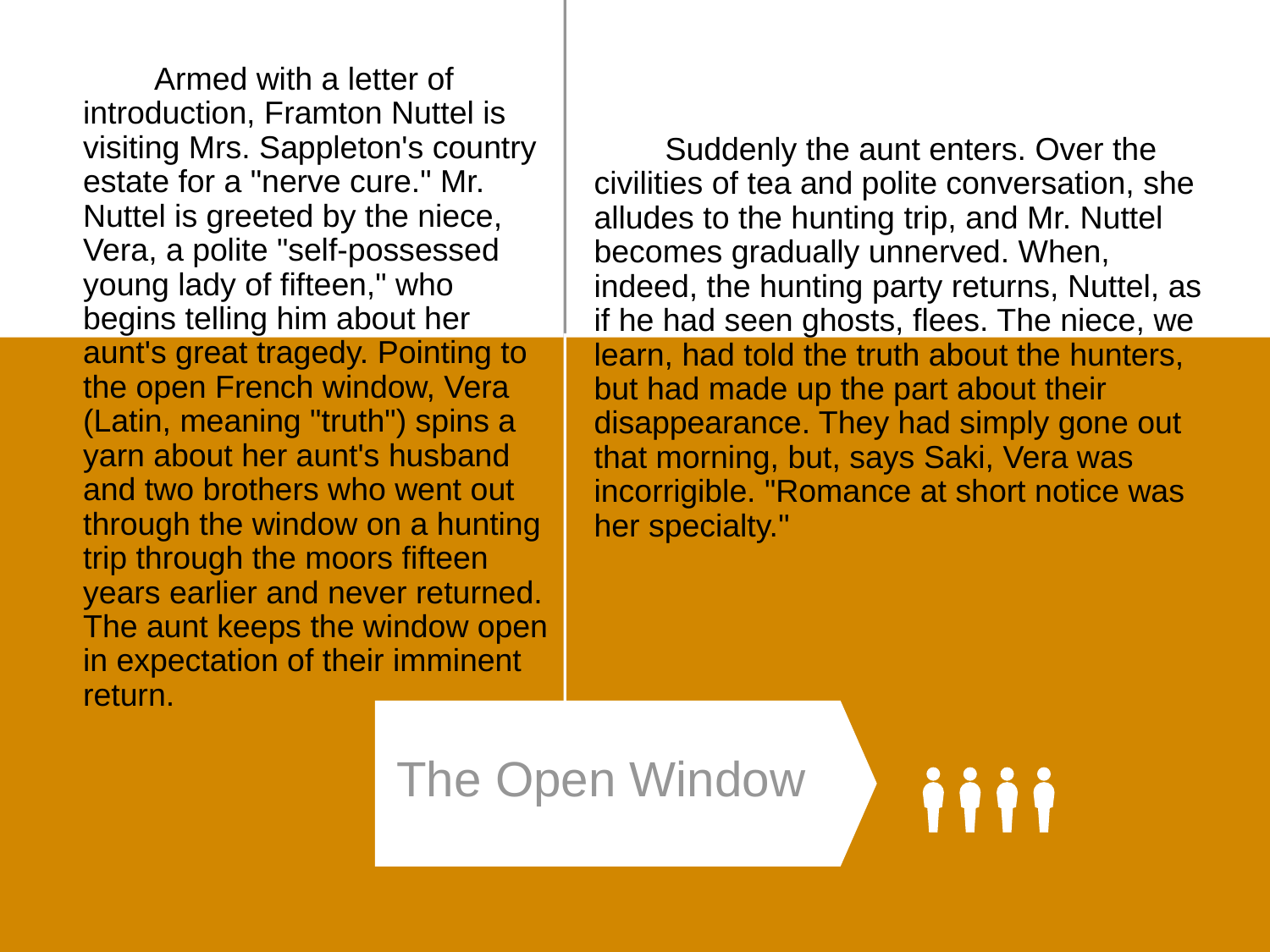

Armed with a letter of introduction, Framton Nuttel is visiting Mrs. Sappleton's country estate for a "nerve cure." Mr. Nuttel is greeted by the niece, Vera, a polite "self-possessed young lady of fifteen," who begins telling him about her aunt's great tragedy. Pointing to the open French window, Vera (Latin, meaning "truth") spins a yarn about her aunt's husband and two brothers who went out through the window on a hunting trip through the moors fifteen years earlier and never returned. The aunt keeps the window open in expectation of their imminent return.

        Suddenly the aunt enters. Over the civilities of tea and polite conversation, she alludes to the hunting trip, and Mr. Nuttel becomes gradually unnerved. When, indeed, the hunting party returns, Nuttel, as if he had seen ghosts, flees. The niece, we learn, had told the truth about the hunters, but had made up the part about their disappearance. They had simply gone out that morning, but, says Saki, Vera was incorrigible. "Romance at short notice was her specialty."
站长站素材 SC.chinaz.COM

The Open Window